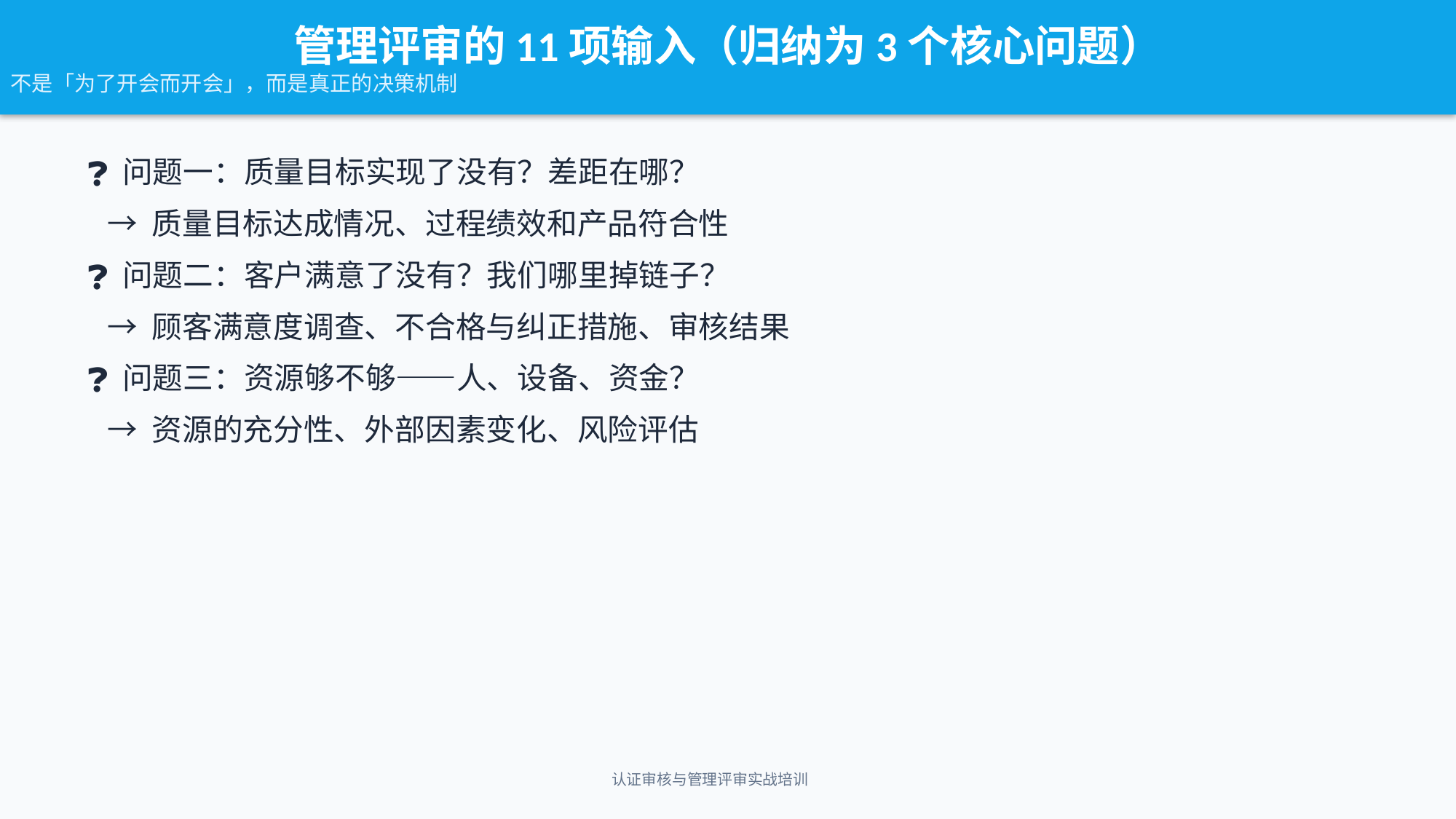

管理评审的11项输入（归纳为3个核心问题）
不是「为了开会而开会」，而是真正的决策机制
❓ 问题一：质量目标实现了没有？差距在哪？
   → 质量目标达成情况、过程绩效和产品符合性
❓ 问题二：客户满意了没有？我们哪里掉链子？
   → 顾客满意度调查、不合格与纠正措施、审核结果
❓ 问题三：资源够不够——人、设备、资金？
   → 资源的充分性、外部因素变化、风险评估
认证审核与管理评审实战培训